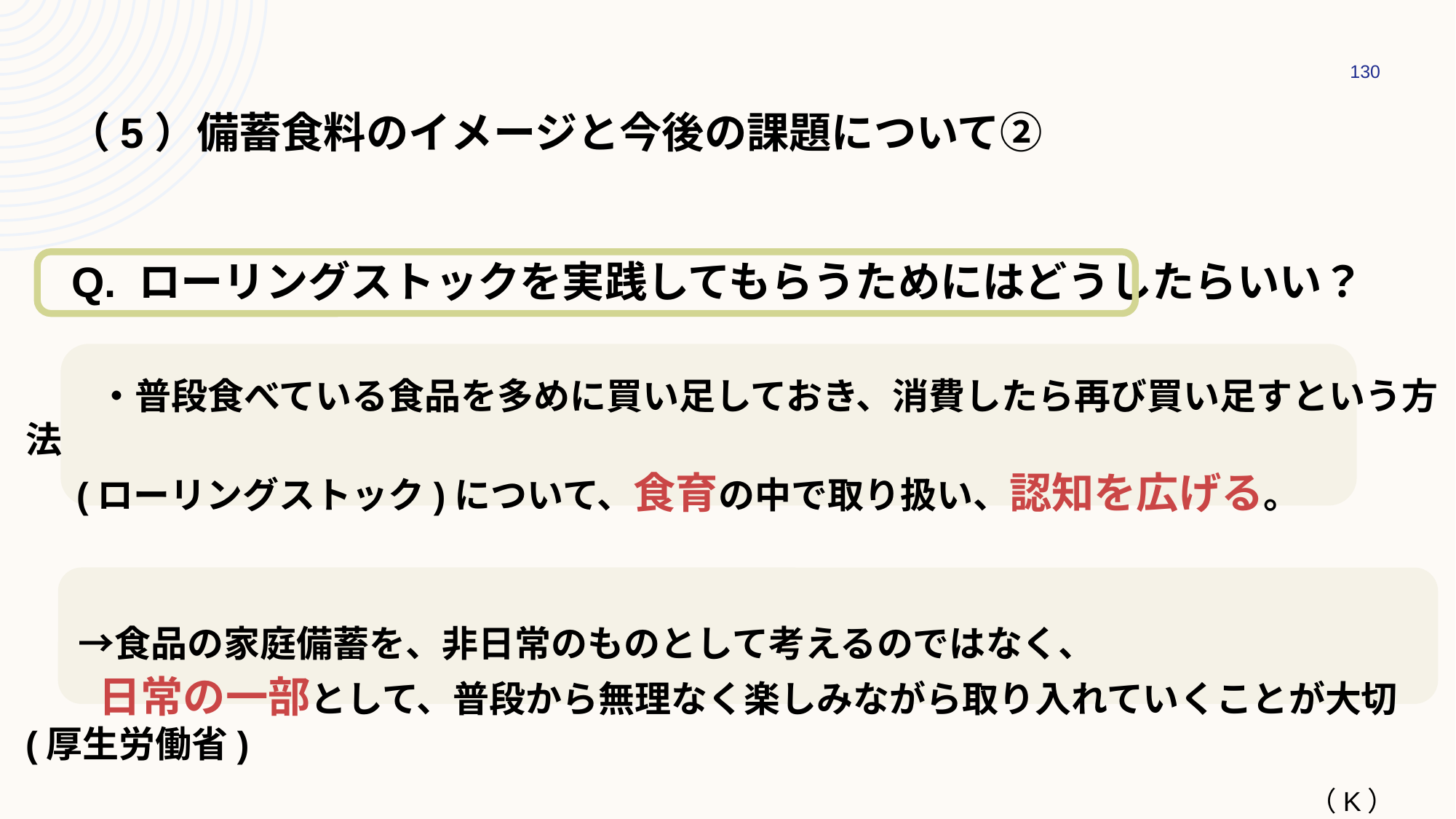

130
　（5）備蓄食料のイメージと今後の課題について②

   　Q. ローリングストックを実践してもらうためにはどうしたらいい？

　　・普段食べている食品を多めに買い足しておき、消費したら再び買い足すという方法
     (ローリングストック)について、食育の中で取り扱い、認知を広げる。

　  →食品の家庭備蓄を、非日常のものとして考えるのではなく、
　　日常の一部として、普段から無理なく楽しみながら取り入れていくことが大切(厚生労働省)

（K）